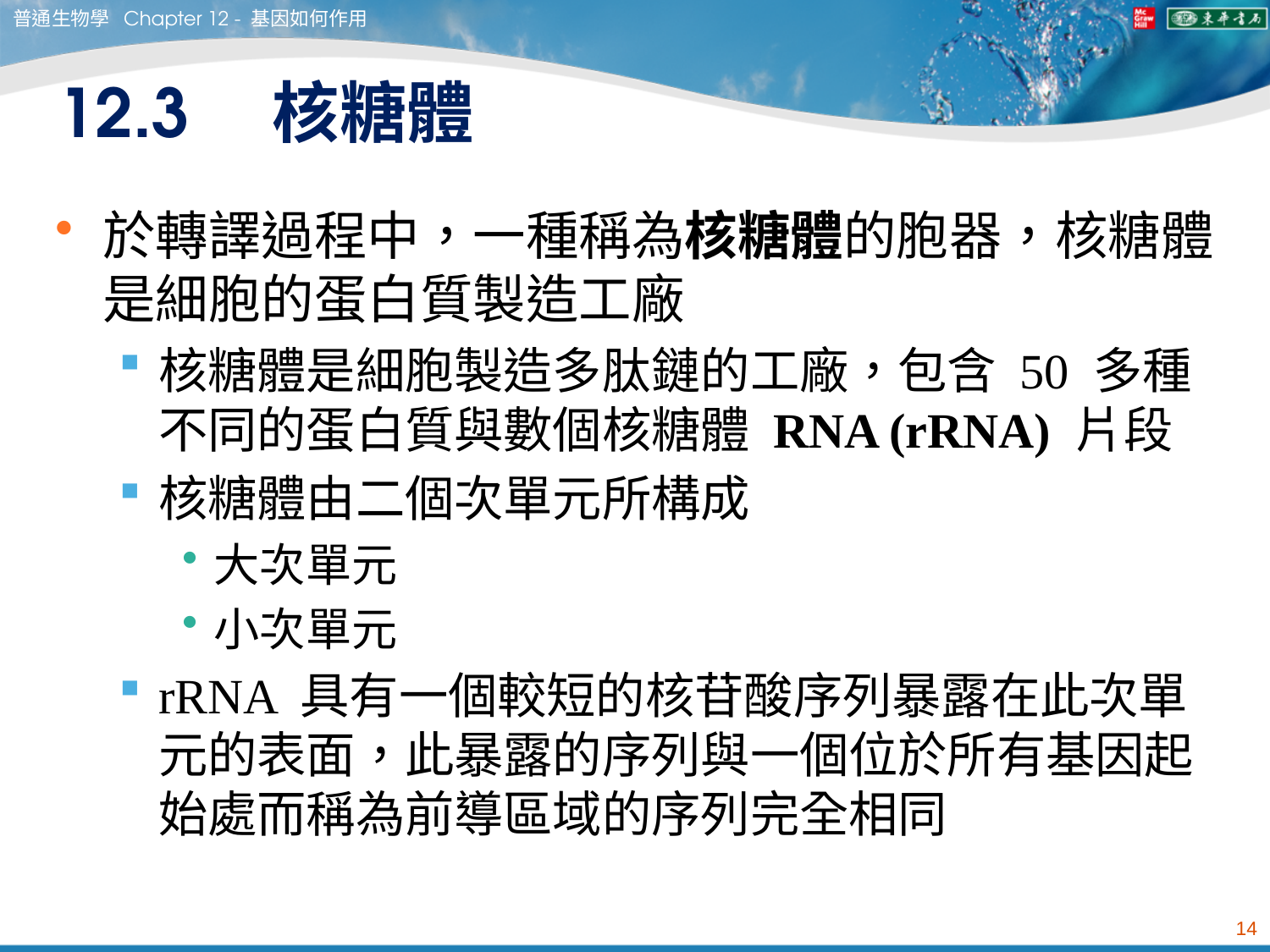

普通生物學  Chapter 12 - 基因如何作用
# 12.3　核糖體
於轉譯過程中，一種稱為核糖體的胞器，核糖體是細胞的蛋白質製造工廠
核糖體是細胞製造多肽鏈的工廠，包含 50 多種不同的蛋白質與數個核糖體 RNA (rRNA) 片段
核糖體由二個次單元所構成
大次單元
小次單元
rRNA 具有一個較短的核苷酸序列暴露在此次單元的表面，此暴露的序列與一個位於所有基因起始處而稱為前導區域的序列完全相同
14